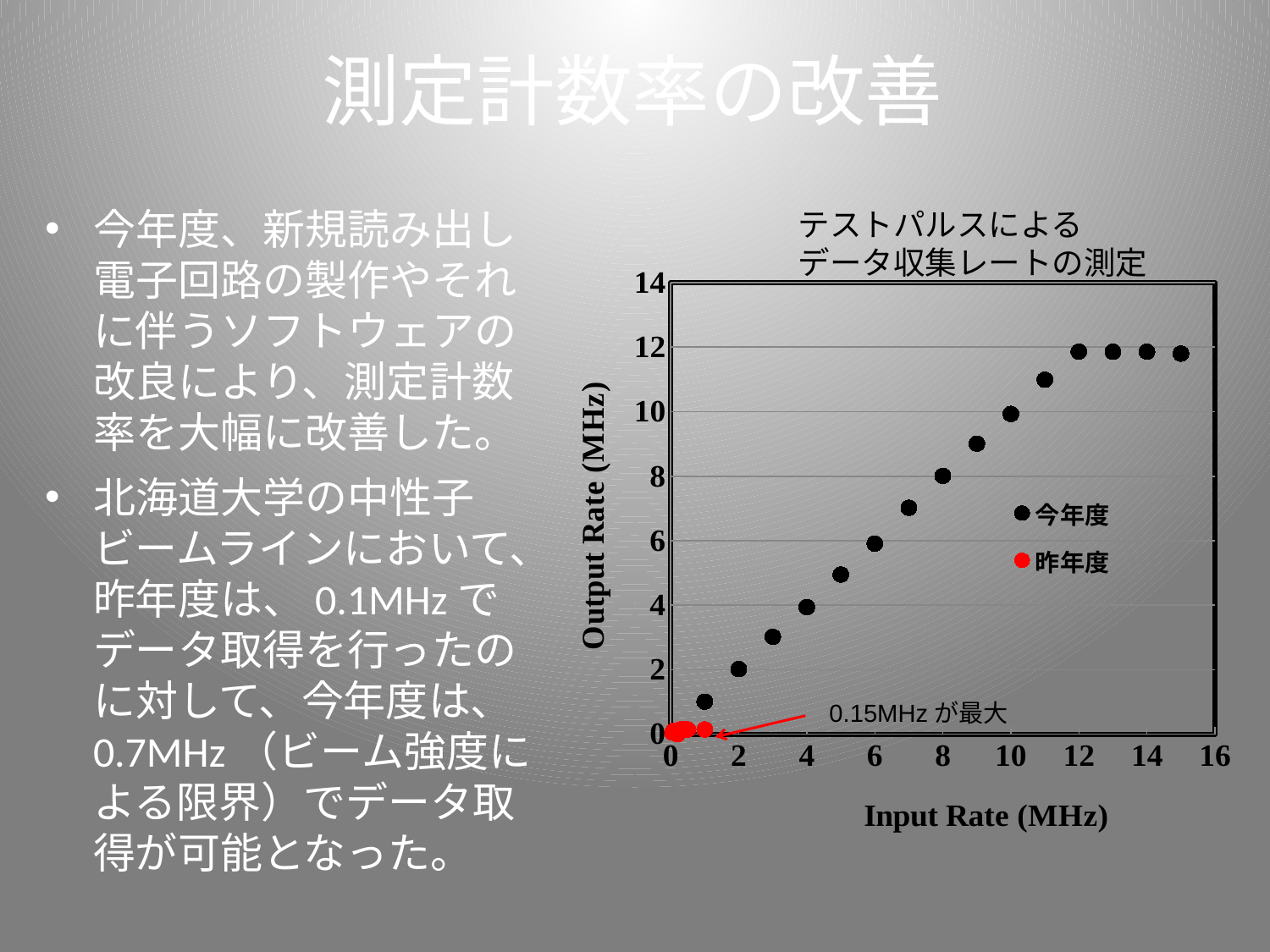

# 測定計数率の改善
今年度、新規読み出し電子回路の製作やそれに伴うソフトウェアの改良により、測定計数率を大幅に改善した。
北海道大学の中性子ビームラインにおいて、昨年度は、0.1MHzでデータ取得を行ったのに対して、今年度は、0.7MHz（ビーム強度による限界）でデータ取得が可能となった。
テストパルスによる
データ収集レートの測定

### Chart

| Category | 今年度  | 昨年度 |
|---|---|---|
0.15MHzが最大